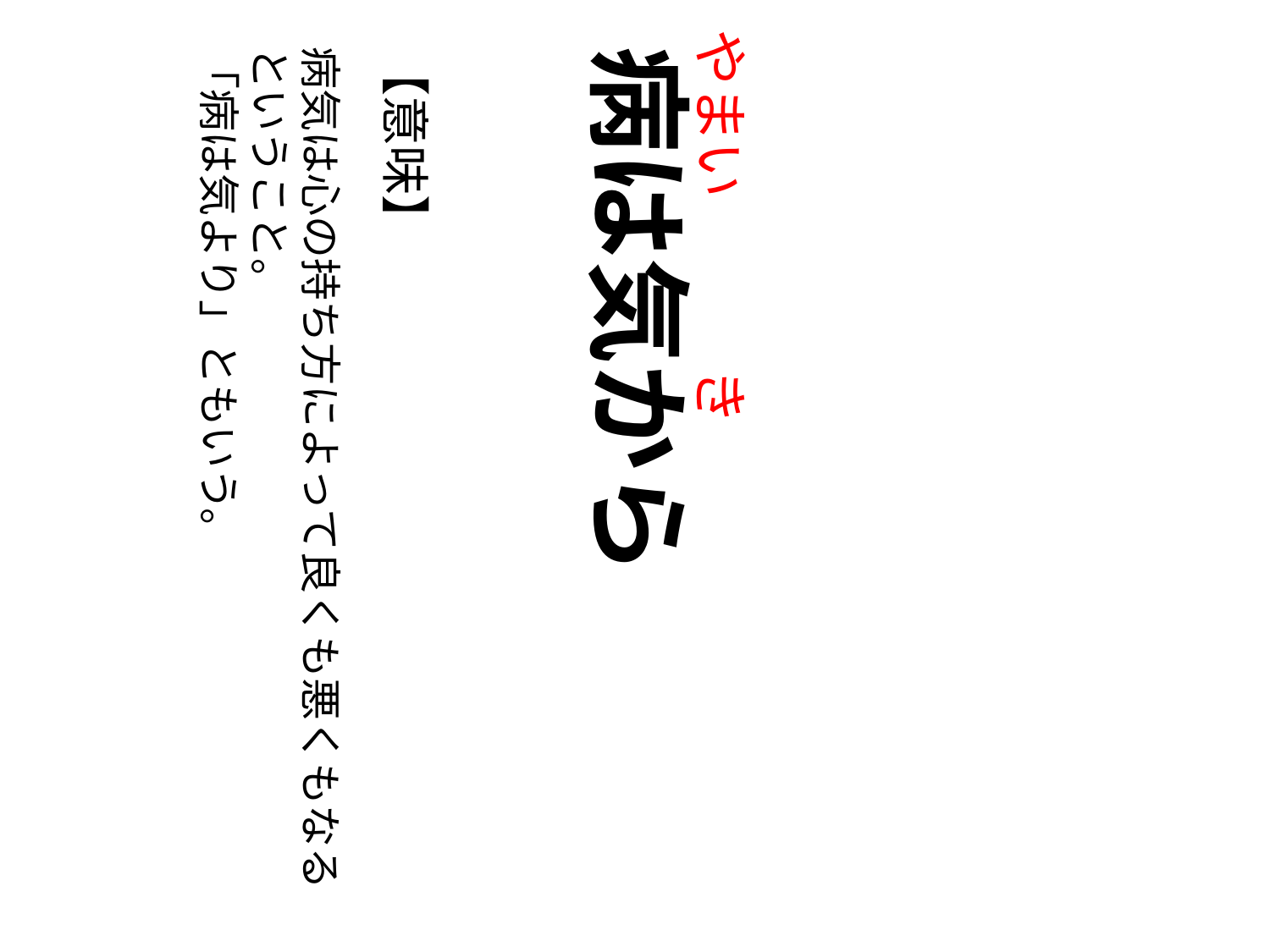

やまい　　　き
【意味】

病気は心の持ち方によって良くも悪くもなるということ。
「病は気より」ともいう。
病は気から